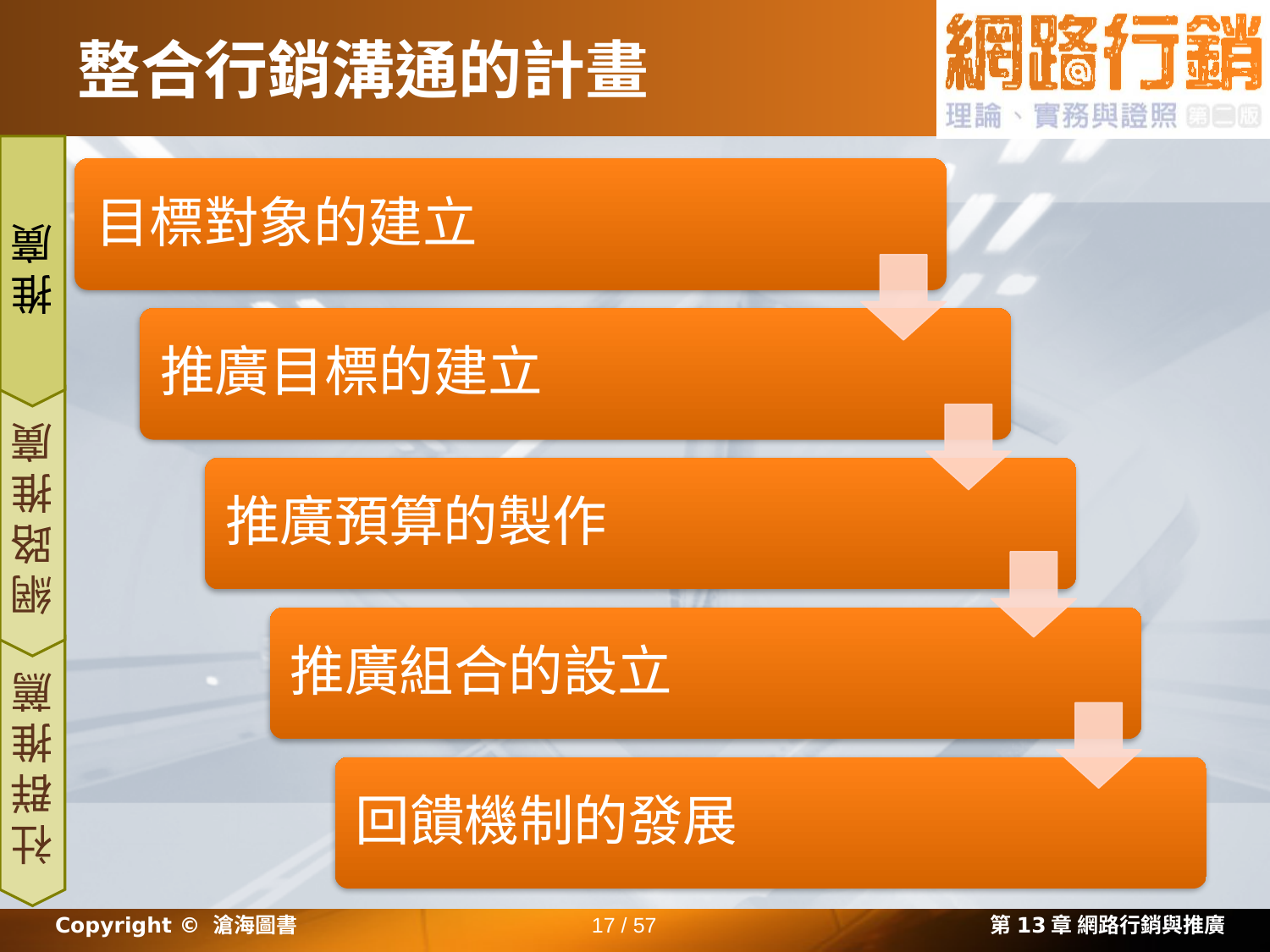

# 整合行銷溝通的計畫
目標對象的建立
推廣目標的建立
推廣預算的製作
推廣組合的設立
回饋機制的發展

推廣
網路推廣
社群推薦
Copyright © 滄海圖書
17 / 57
第13章 網路行銷與推廣